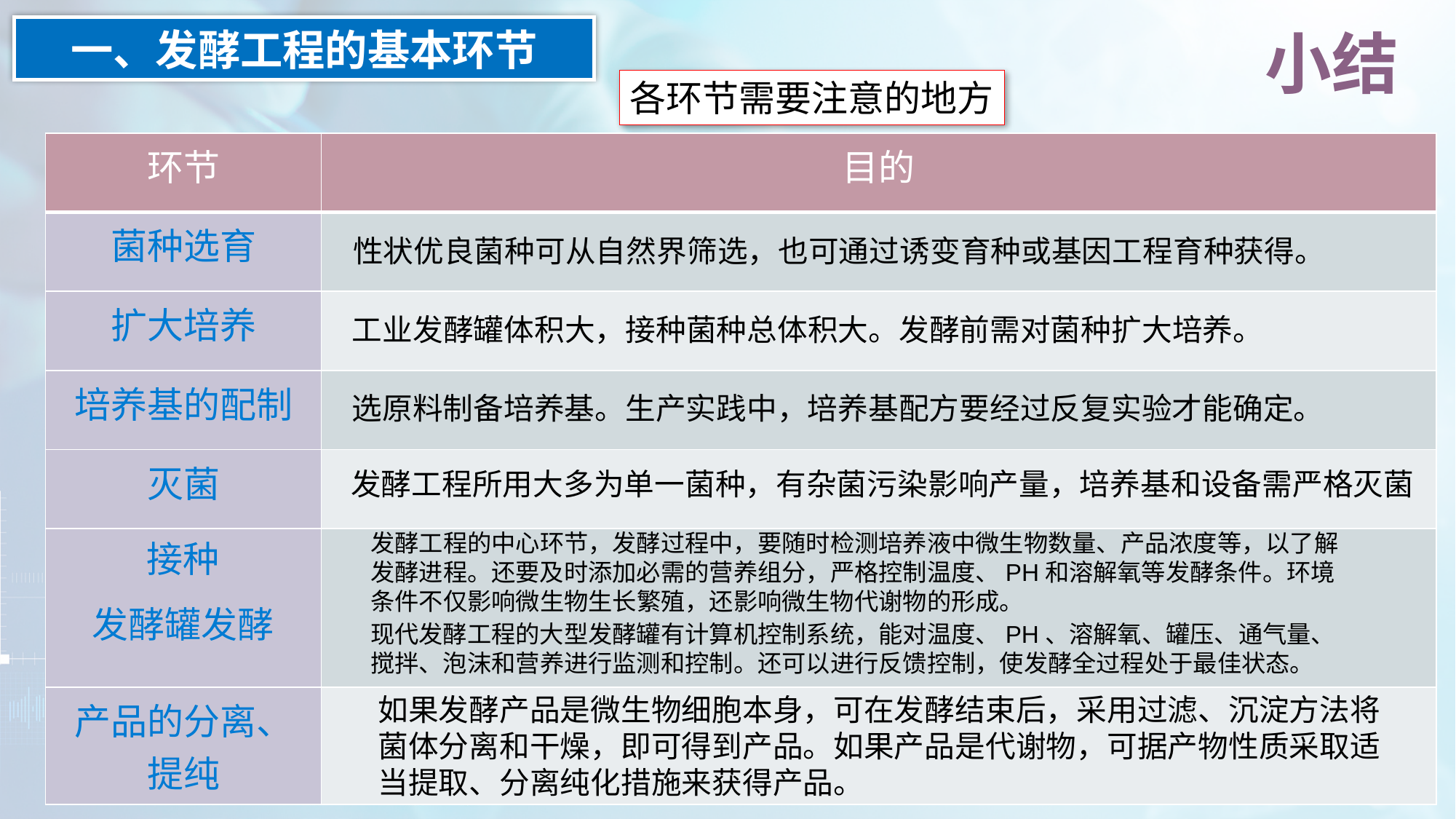

小结
一、发酵工程的基本环节
各环节需要注意的地方
| 环节 | 目的 |
| --- | --- |
| 菌种选育 |  |
| 扩大培养 |  |
| 培养基的配制 |  |
| 灭菌 |  |
|  |  |
| 产品的分离、提纯 |  |
性状优良菌种可从自然界筛选，也可通过诱变育种或基因工程育种获得。
工业发酵罐体积大，接种菌种总体积大。发酵前需对菌种扩大培养。
选原料制备培养基。生产实践中，培养基配方要经过反复实验才能确定。
发酵工程所用大多为单一菌种，有杂菌污染影响产量，培养基和设备需严格灭菌
接种
发酵罐发酵
发酵工程的中心环节，发酵过程中，要随时检测培养液中微生物数量、产品浓度等，以了解发酵进程。还要及时添加必需的营养组分，严格控制温度、PH和溶解氧等发酵条件。环境条件不仅影响微生物生长繁殖，还影响微生物代谢物的形成。
现代发酵工程的大型发酵罐有计算机控制系统，能对温度、PH、溶解氧、罐压、通气量、搅拌、泡沫和营养进行监测和控制。还可以进行反馈控制，使发酵全过程处于最佳状态。
如果发酵产品是微生物细胞本身，可在发酵结束后，采用过滤、沉淀方法将菌体分离和干燥，即可得到产品。如果产品是代谢物，可据产物性质采取适当提取、分离纯化措施来获得产品。